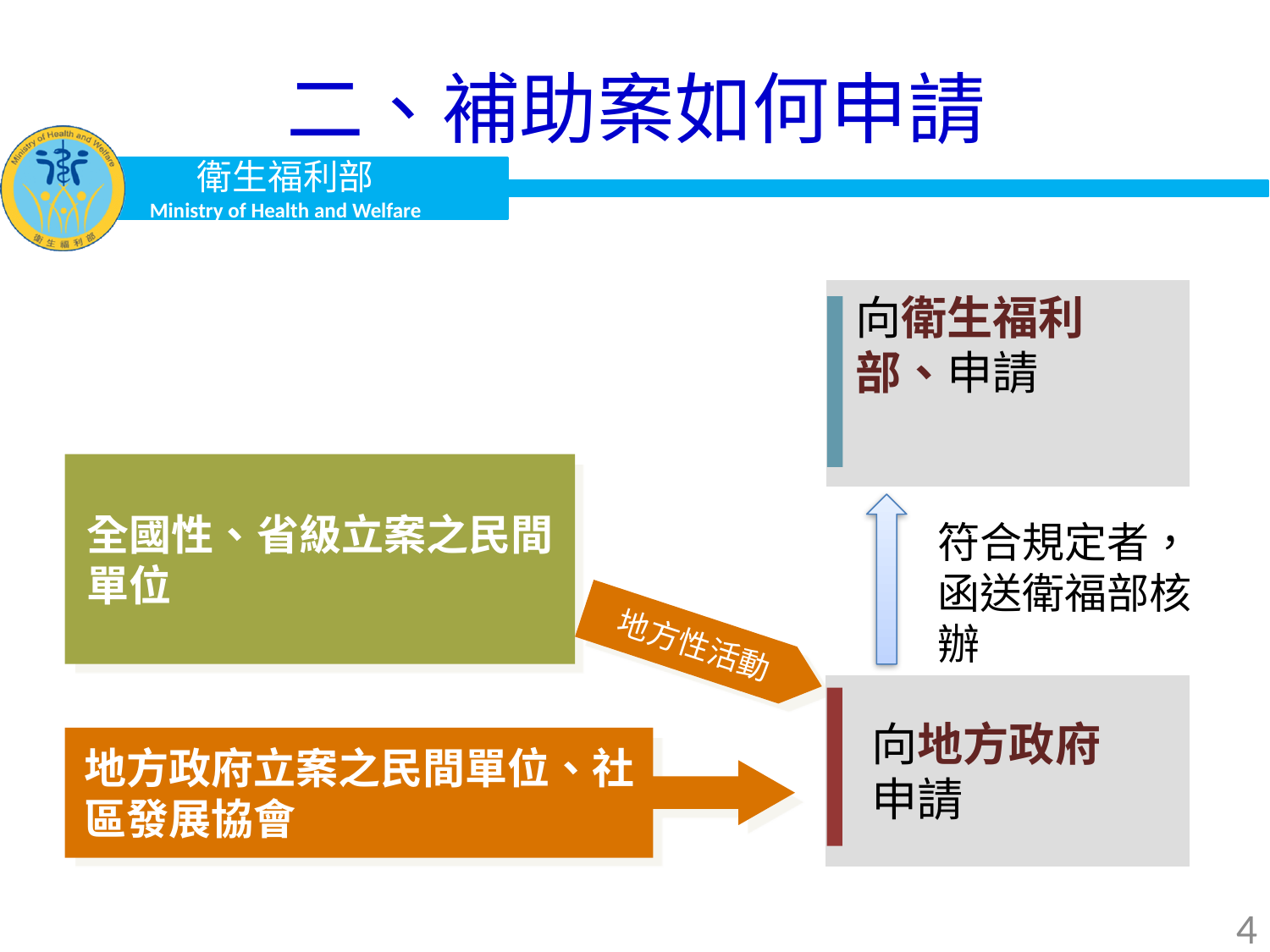

# 二、補助案如何申請

向衛生福利部、申請
全國性、省級立案之民間單位

符合規定者，函送衛福部核辦
地方性活動

向地方政府
申請
地方政府立案之民間單位、社區發展協會
4